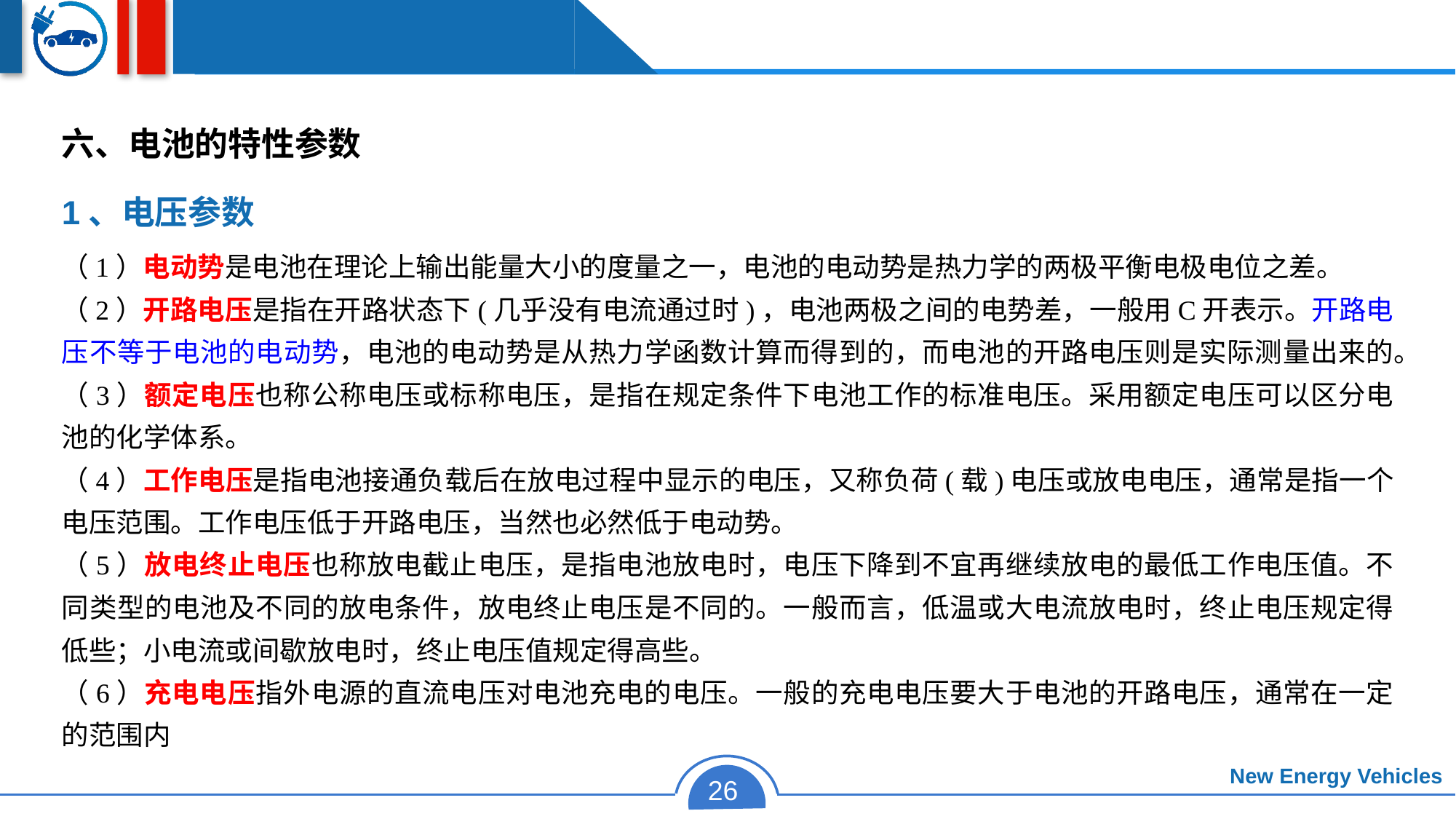

六、电池的特性参数
1、电压参数
（1）电动势是电池在理论上输出能量大小的度量之一，电池的电动势是热力学的两极平衡电极电位之差。
（2）开路电压是指在开路状态下(几乎没有电流通过时)，电池两极之间的电势差，一般用C开表示。开路电压不等于电池的电动势，电池的电动势是从热力学函数计算而得到的，而电池的开路电压则是实际测量出来的。
（3）额定电压也称公称电压或标称电压，是指在规定条件下电池工作的标准电压。采用额定电压可以区分电池的化学体系。
（4）工作电压是指电池接通负载后在放电过程中显示的电压，又称负荷(载)电压或放电电压，通常是指一个电压范围。工作电压低于开路电压，当然也必然低于电动势。
（5）放电终止电压也称放电截止电压，是指电池放电时，电压下降到不宜再继续放电的最低工作电压值。不同类型的电池及不同的放电条件，放电终止电压是不同的。一般而言，低温或大电流放电时，终止电压规定得低些；小电流或间歇放电时，终止电压值规定得高些。
（6）充电电压指外电源的直流电压对电池充电的电压。一般的充电电压要大于电池的开路电压，通常在一定的范围内